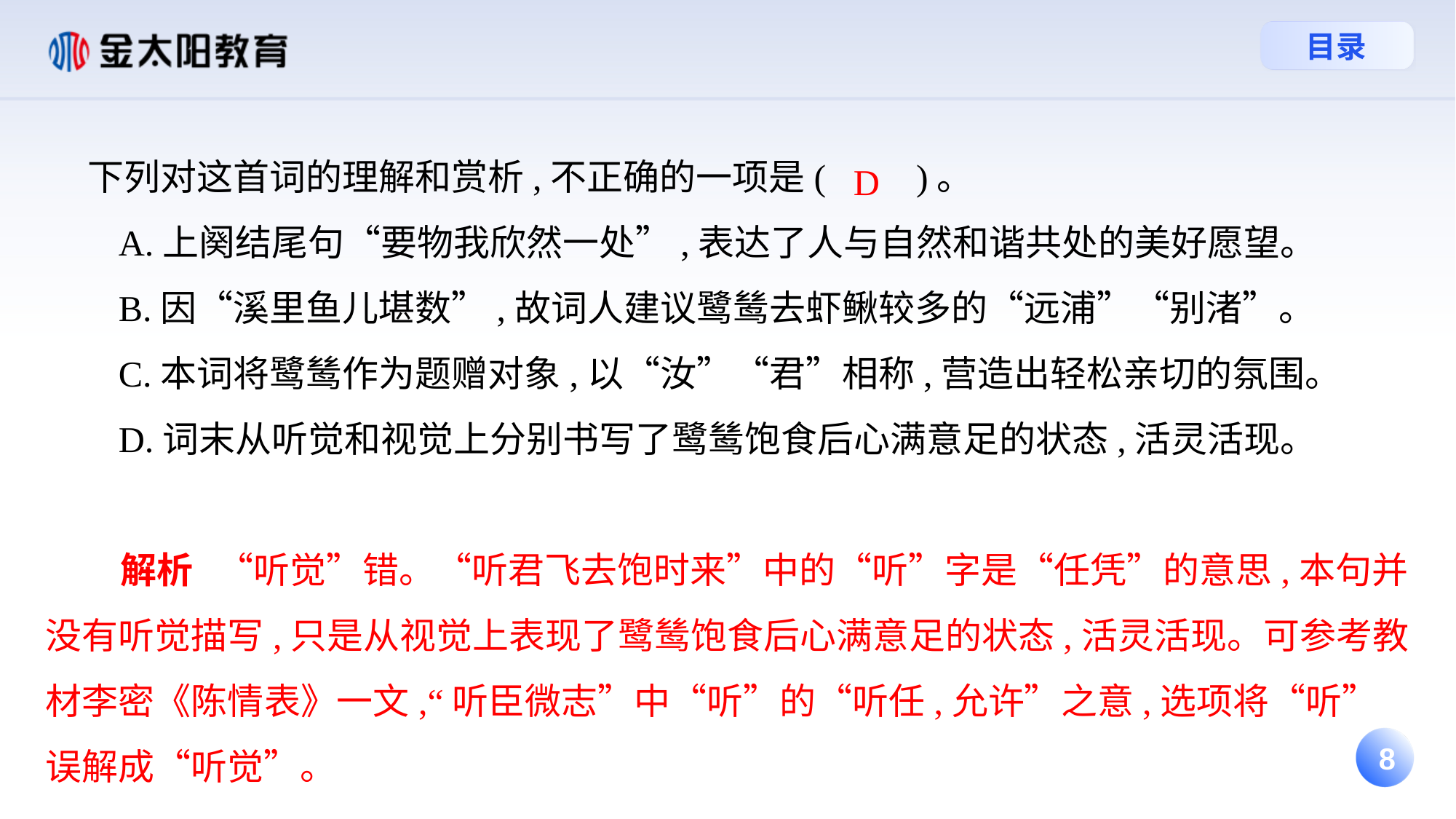

下列对这首词的理解和赏析,不正确的一项是(　　)。
        A.上阕结尾句“要物我欣然一处”,表达了人与自然和谐共处的美好愿望。
        B.因“溪里鱼儿堪数”,故词人建议鹭鸶去虾鳅较多的“远浦”“别渚”。
        C.本词将鹭鸶作为题赠对象,以“汝”“君”相称,营造出轻松亲切的氛围。
        D.词末从听觉和视觉上分别书写了鹭鸶饱食后心满意足的状态,活灵活现。

        解析   “听觉”错。“听君飞去饱时来”中的“听”字是“任凭”的意思,本句并没有听觉描写,只是从视觉上表现了鹭鸶饱食后心满意足的状态,活灵活现。可参考教材李密《陈情表》一文,“听臣微志”中“听”的“听任,允许”之意,选项将“听”误解成“听觉”。

D